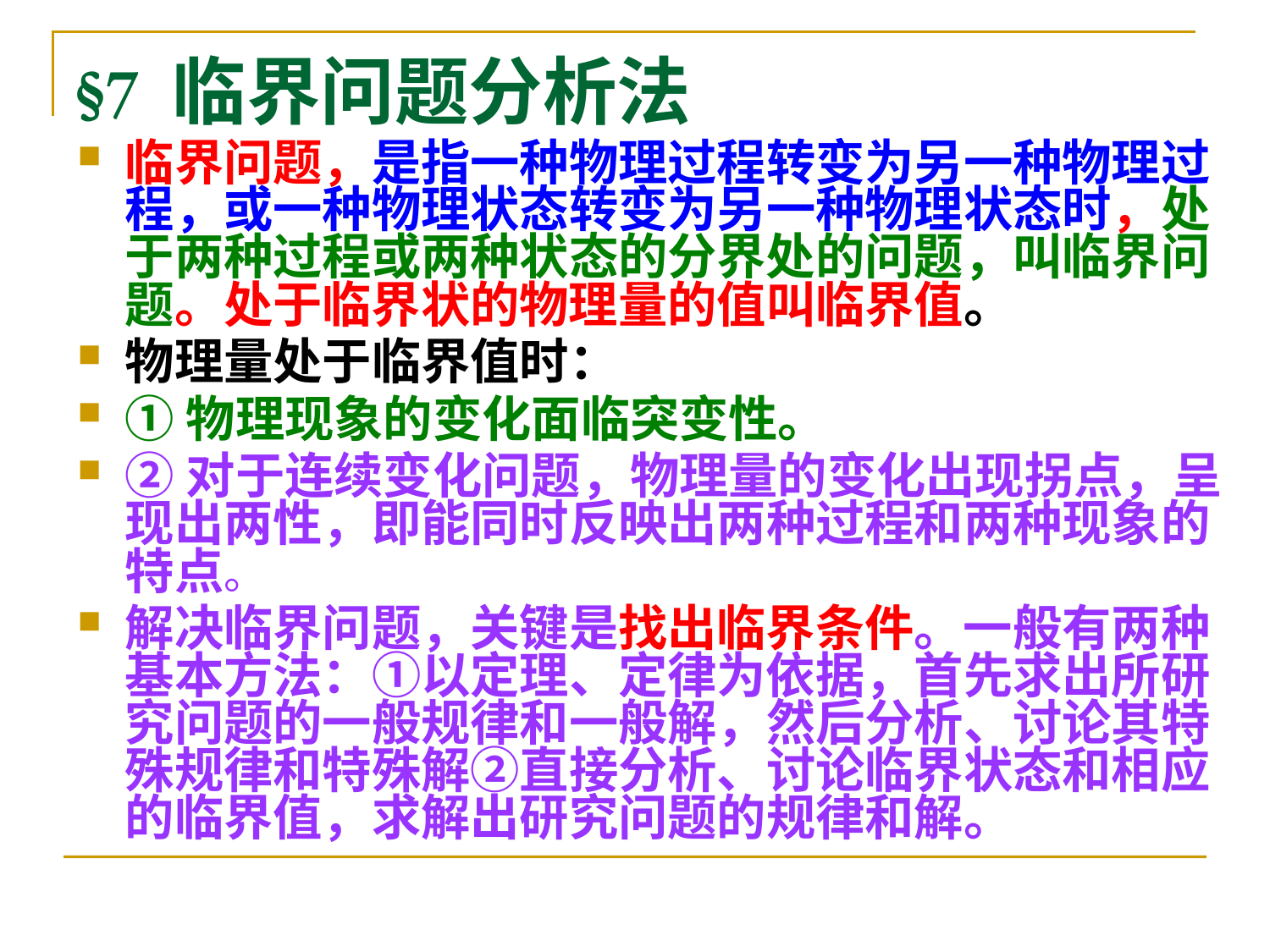

# §7 临界问题分析法
临界问题，是指一种物理过程转变为另一种物理过程，或一种物理状态转变为另一种物理状态时，处于两种过程或两种状态的分界处的问题，叫临界问题。处于临界状的物理量的值叫临界值。
物理量处于临界值时：
①物理现象的变化面临突变性。
②对于连续变化问题，物理量的变化出现拐点，呈现出两性，即能同时反映出两种过程和两种现象的特点。
解决临界问题，关键是找出临界条件。一般有两种基本方法：①以定理、定律为依据，首先求出所研究问题的一般规律和一般解，然后分析、讨论其特殊规律和特殊解②直接分析、讨论临界状态和相应的临界值，求解出研究问题的规律和解。